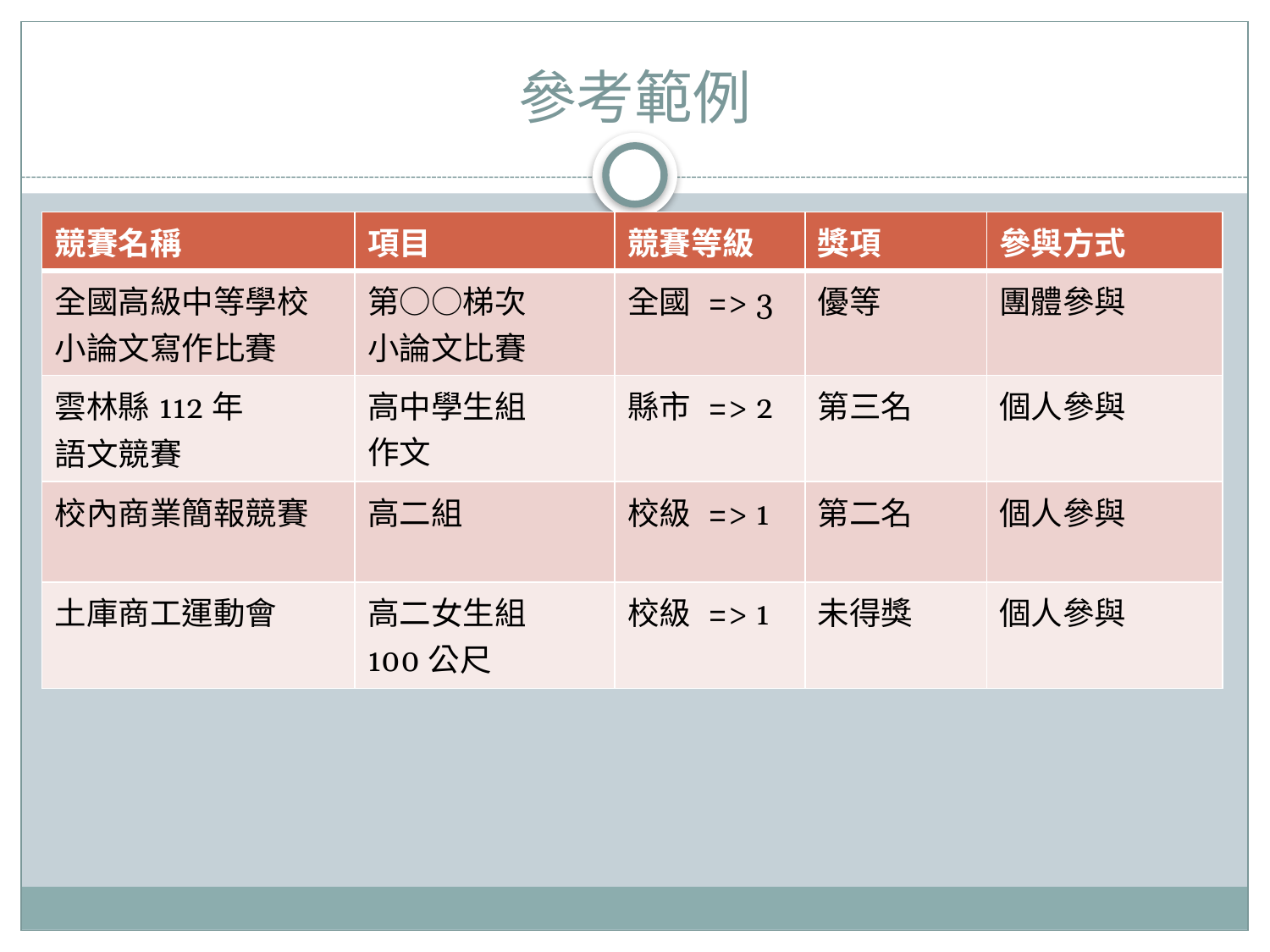

# 參考範例
| 競賽名稱 | 項目 | 競賽等級 | 獎項 | 參與方式 |
| --- | --- | --- | --- | --- |
| 全國高級中等學校 小論文寫作比賽 | 第○○梯次 小論文比賽 | 全國 => 3 | 優等 | 團體參與 |
| 雲林縣112年 語文競賽 | 高中學生組 作文 | 縣市 => 2 | 第三名 | 個人參與 |
| 校內商業簡報競賽 | 高二組 | 校級 => 1 | 第二名 | 個人參與 |
| 土庫商工運動會 | 高二女生組 100公尺 | 校級 => 1 | 未得獎 | 個人參與 |